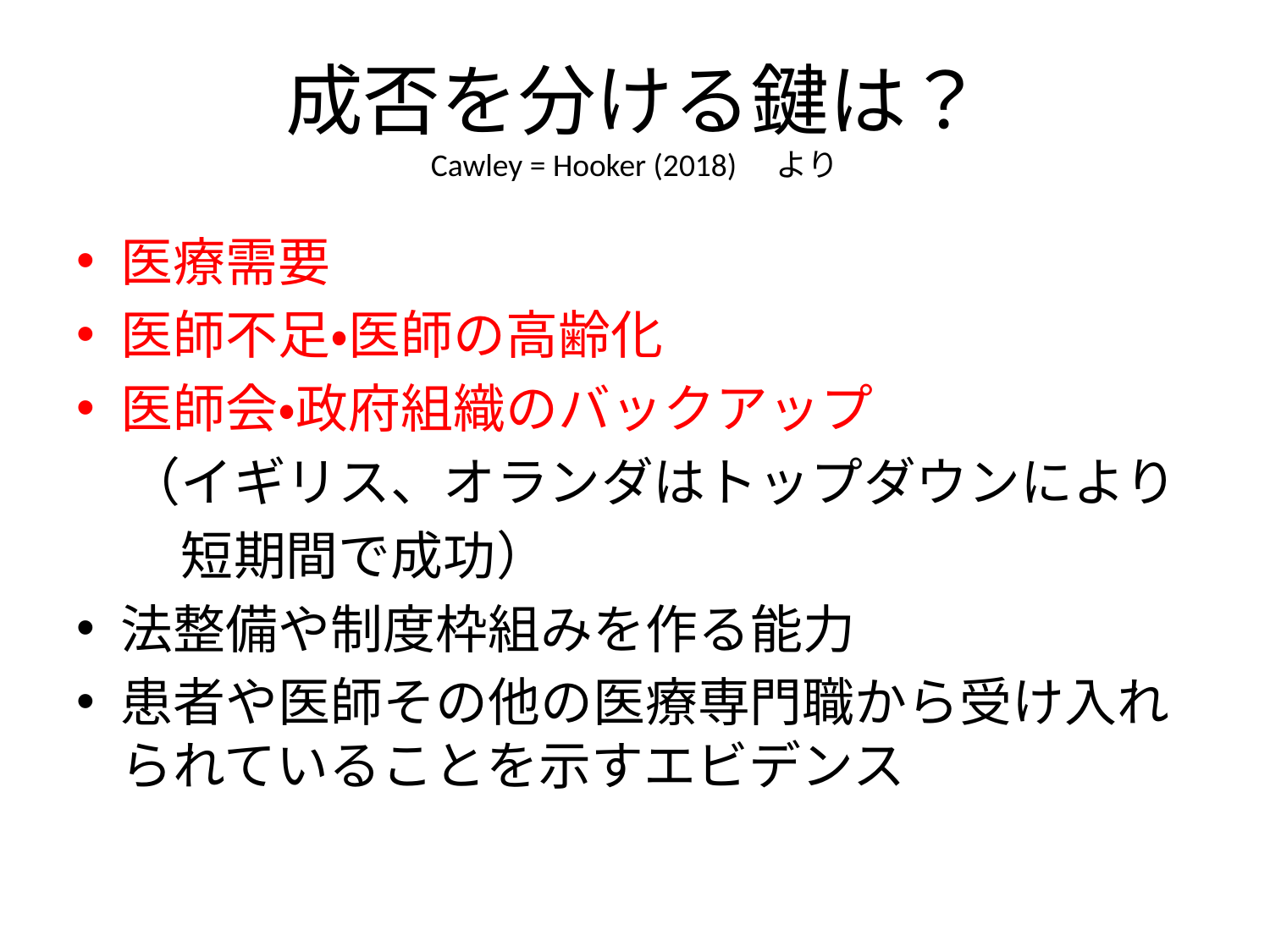

# 成否を分ける鍵は？ Cawley = Hooker (2018)　より
医療需要
医師不足・医師の高齢化
医師会・政府組織のバックアップ
　（イギリス、オランダはトップダウンにより
　　短期間で成功）
法整備や制度枠組みを作る能力
患者や医師その他の医療専門職から受け入れられていることを示すエビデンス